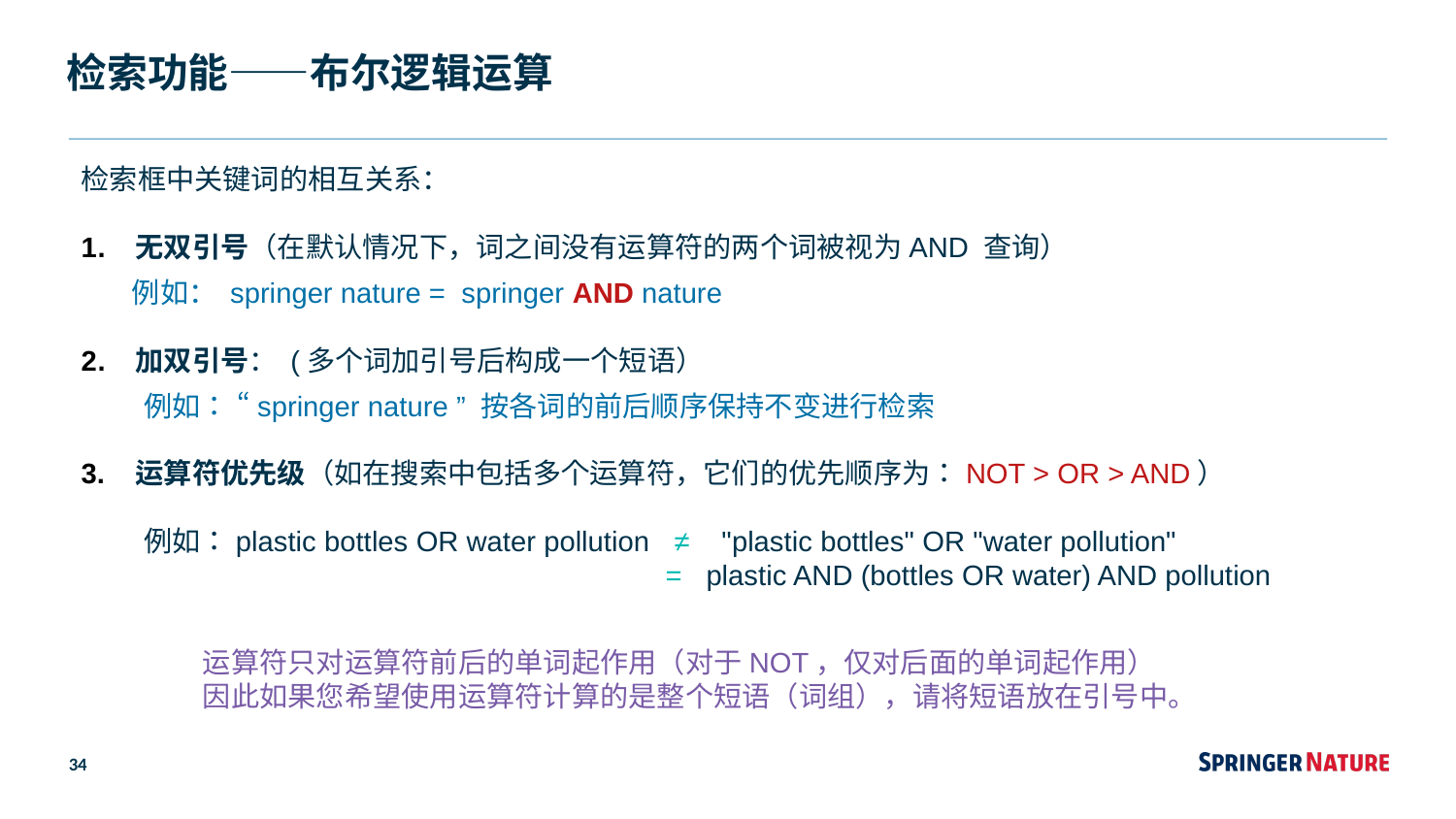

# 检索功能——布尔逻辑运算

检索框中关键词的相互关系：

无双引号（在默认情况下，词之间没有运算符的两个词被视为AND 查询）
       例如： springer nature =  springer AND nature
加双引号： (多个词加引号后构成一个短语）
       例如： “springer nature ” 按各词的前后顺序保持不变进行检索

运算符优先级（如在搜索中包括多个运算符，它们的优先顺序为：NOT > OR > AND）

       例如：plastic bottles OR water pollution   ≠    "plastic bottles" OR "water pollution"
                                                                         =   plastic AND (bottles OR water) AND pollution
运算符只对运算符前后的单词起作用（对于NOT，仅对后面的单词起作用）
因此如果您希望使用运算符计算的是整个短语（词组），请将短语放在引号中。